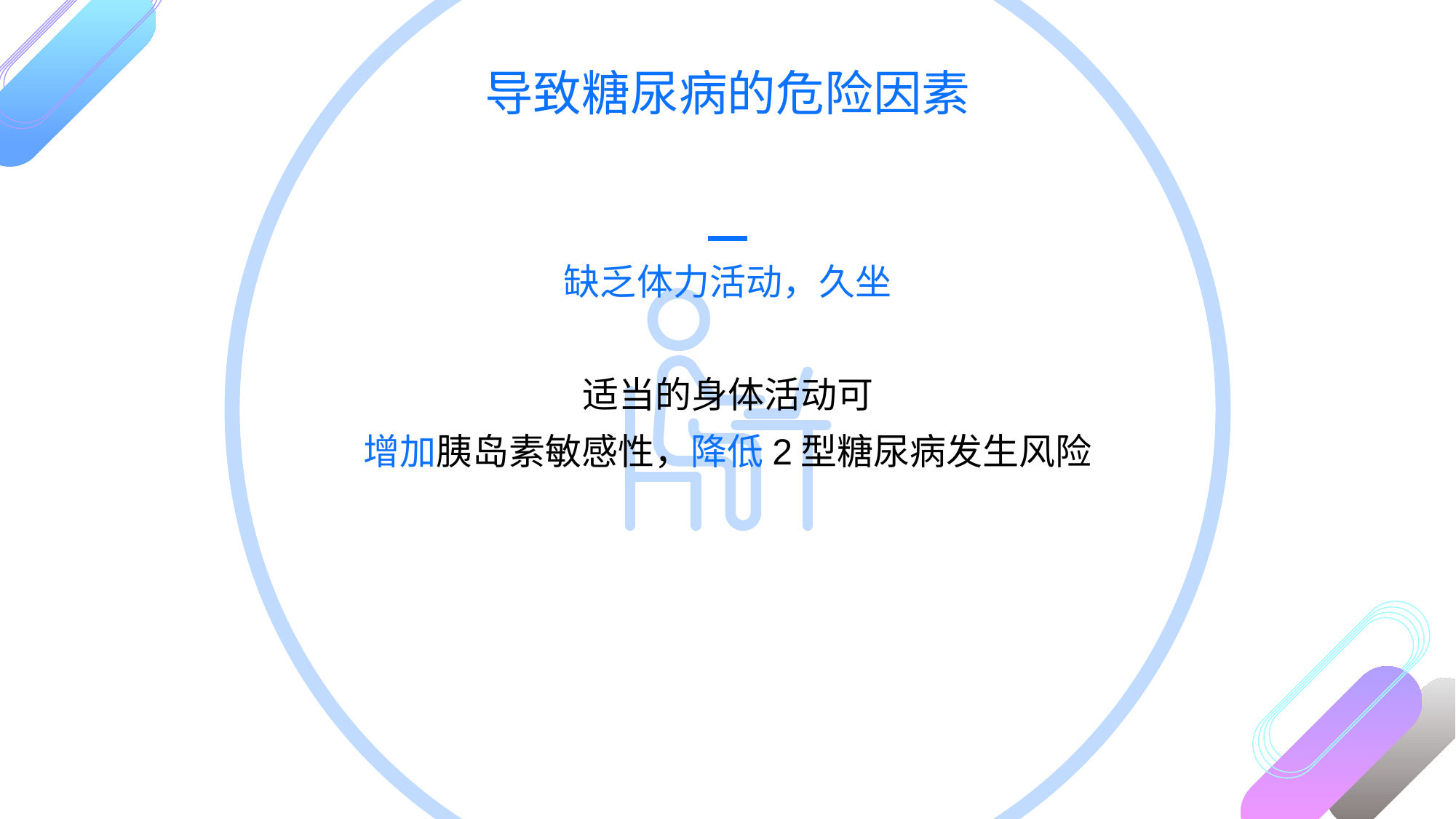

1
导致糖尿病的危险因素
缺乏体力活动，久坐

适当的身体活动可
增加胰岛素敏感性，降低2型糖尿病发生风险